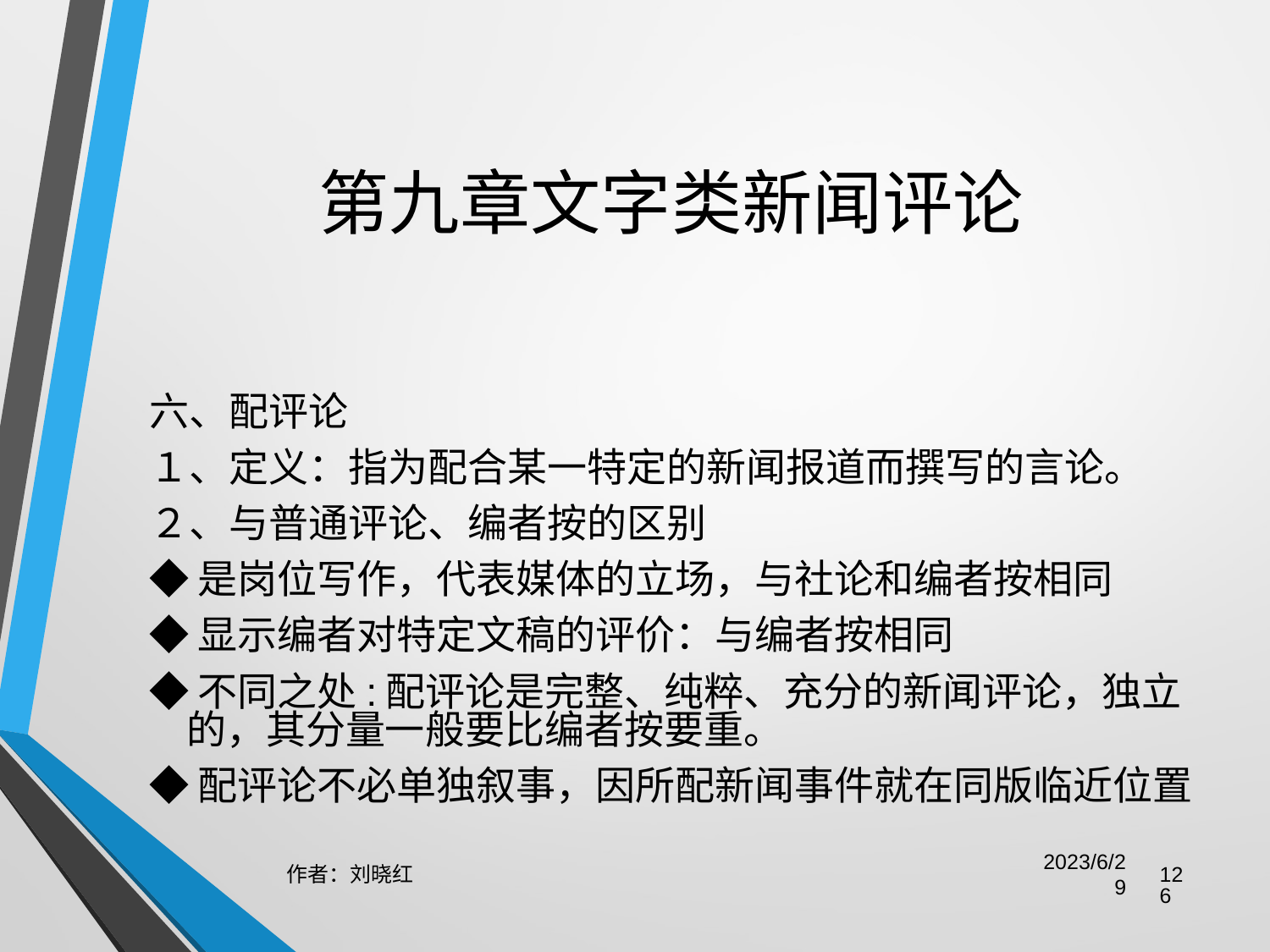

# 第九章文字类新闻评论
六、配评论
１、定义：指为配合某一特定的新闻报道而撰写的言论。
２、与普通评论、编者按的区别
◆是岗位写作，代表媒体的立场，与社论和编者按相同
◆显示编者对特定文稿的评价：与编者按相同
◆不同之处:配评论是完整、纯粹、充分的新闻评论，独立的，其分量一般要比编者按要重。
◆配评论不必单独叙事，因所配新闻事件就在同版临近位置
作者：刘晓红
2023/6/29
126